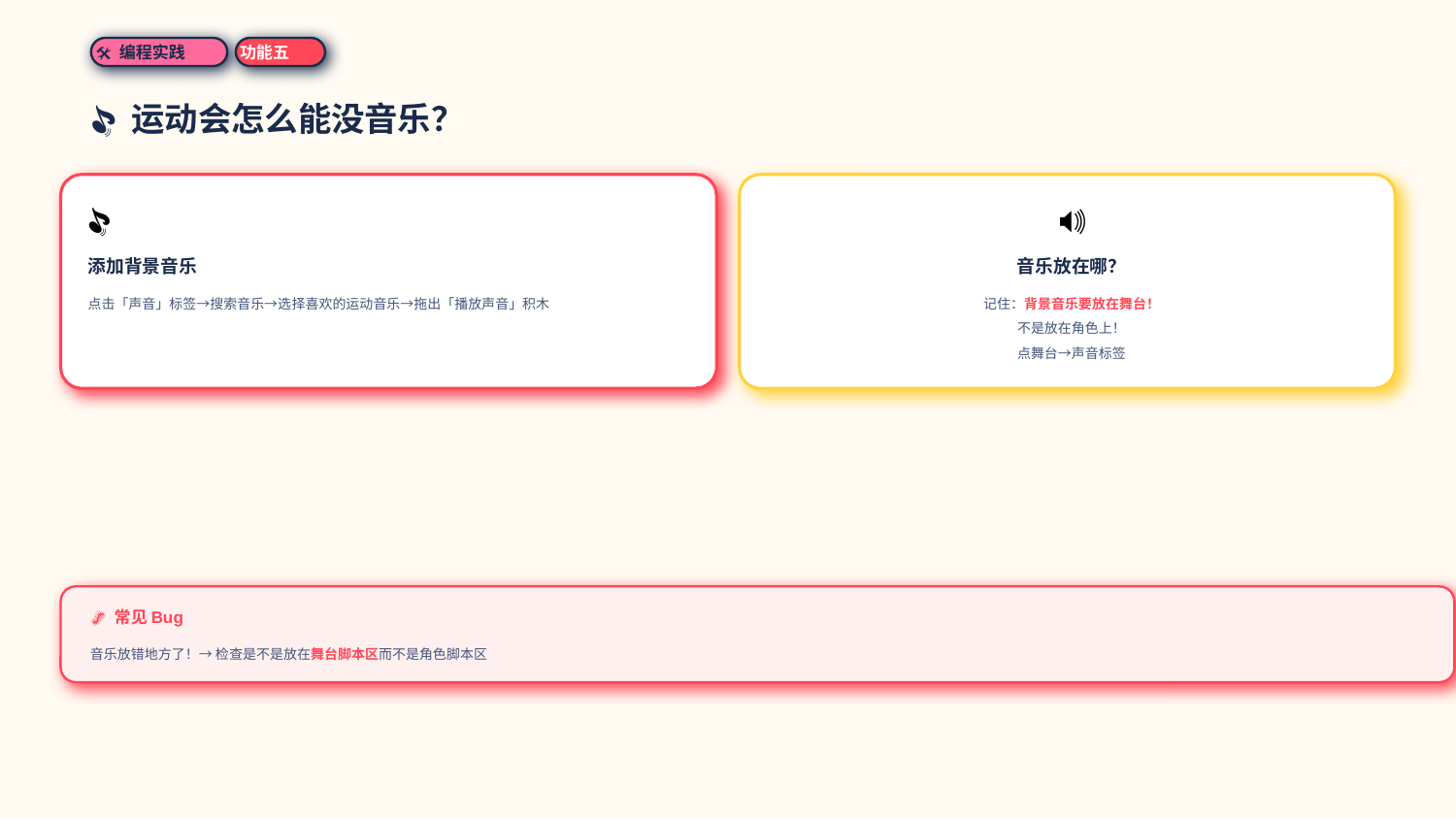

🛠 编程实践
功能五
🎵 运动会怎么能没音乐？

🎵
🔊
添加背景音乐
音乐放在哪？
点击「声音」标签→搜索音乐→选择喜欢的运动音乐→拖出「播放声音」积木
记住：背景音乐要放在舞台！
不是放在角色上！
点舞台→声音标签

🐛 常见Bug
音乐放错地方了！→ 检查是不是放在舞台脚本区而不是角色脚本区